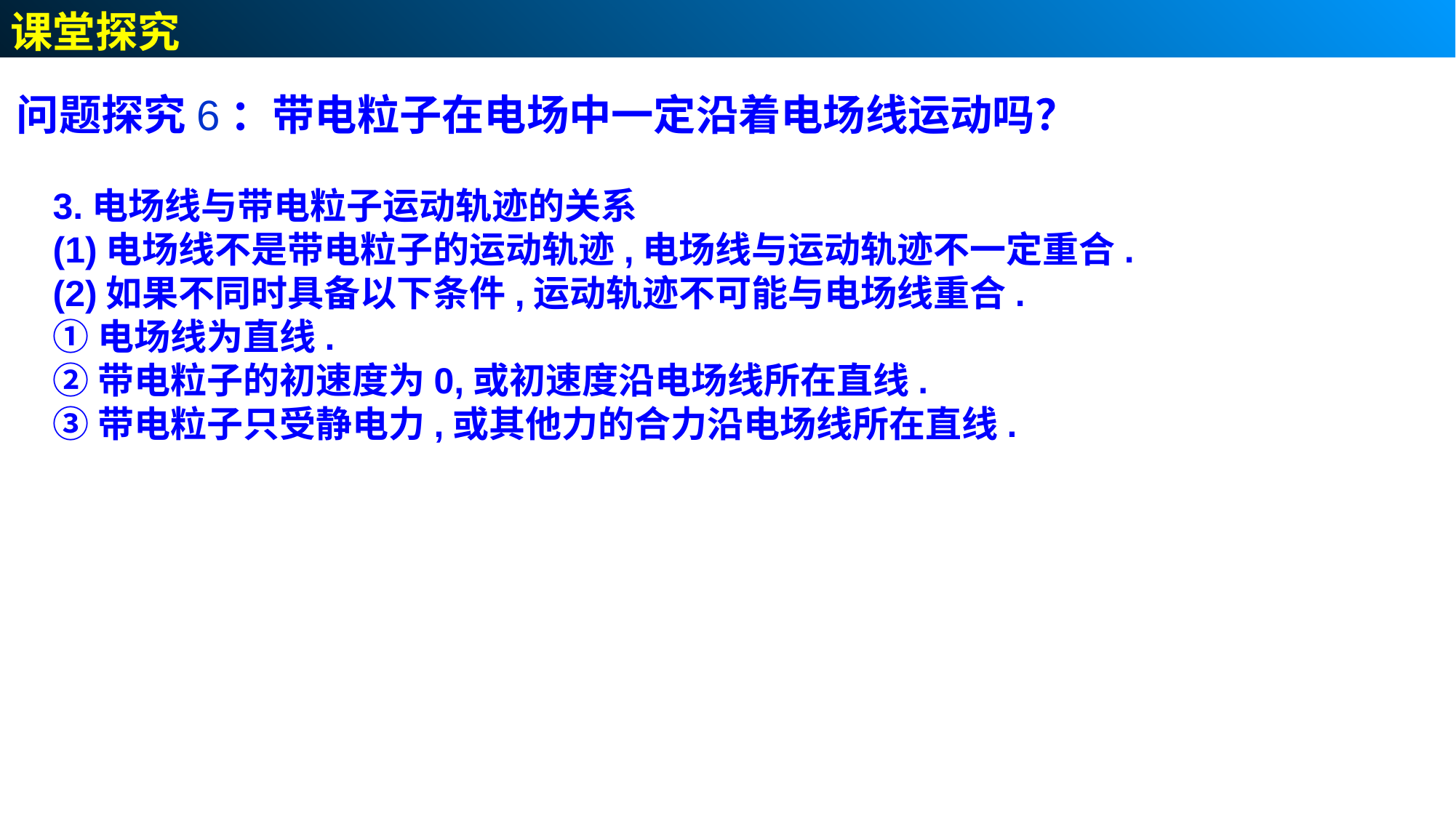

课堂探究
问题探究6：带电粒子在电场中一定沿着电场线运动吗？
3.电场线与带电粒子运动轨迹的关系(1)电场线不是带电粒子的运动轨迹,电场线与运动轨迹不一定重合.(2)如果不同时具备以下条件,运动轨迹不可能与电场线重合.①电场线为直线.②带电粒子的初速度为0,或初速度沿电场线所在直线.③带电粒子只受静电力,或其他力的合力沿电场线所在直线.